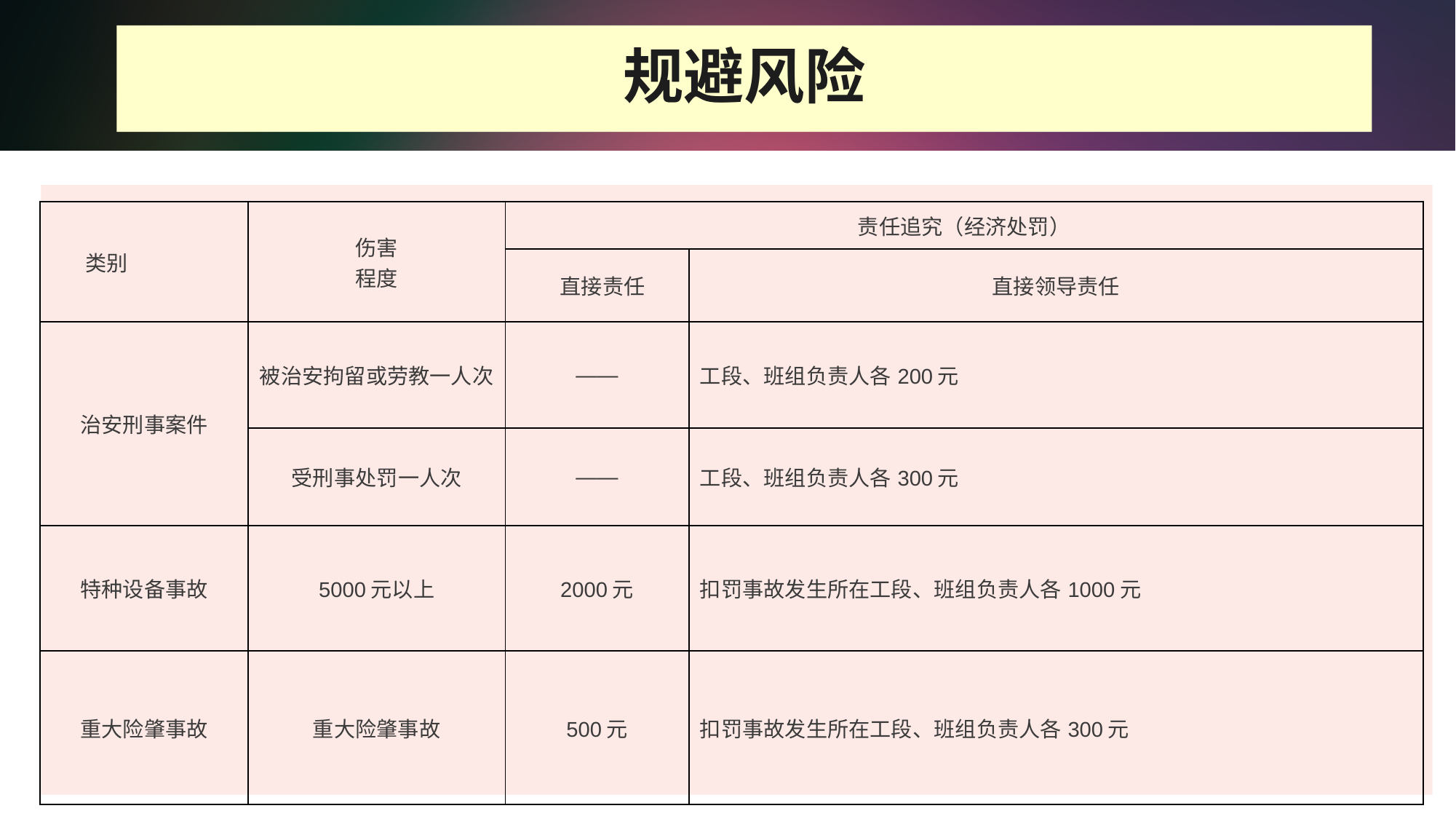

规避风险

| 类别 | 伤害 程度 | 责任追究（经济处罚） |  |
| --- | --- | --- | --- |
|  |  | 直接责任 | 直接领导责任 |
| 治安刑事案件 | 被治安拘留或劳教一人次 | —— | 工段、班组负责人各200元 |
|  | 受刑事处罚一人次 | —— | 工段、班组负责人各300元 |
| 特种设备事故 | 5000元以上 | 2000元 | 扣罚事故发生所在工段、班组负责人各1000元 |
| 重大险肇事故 | 重大险肇事故 | 500元 | 扣罚事故发生所在工段、班组负责人各300元 |